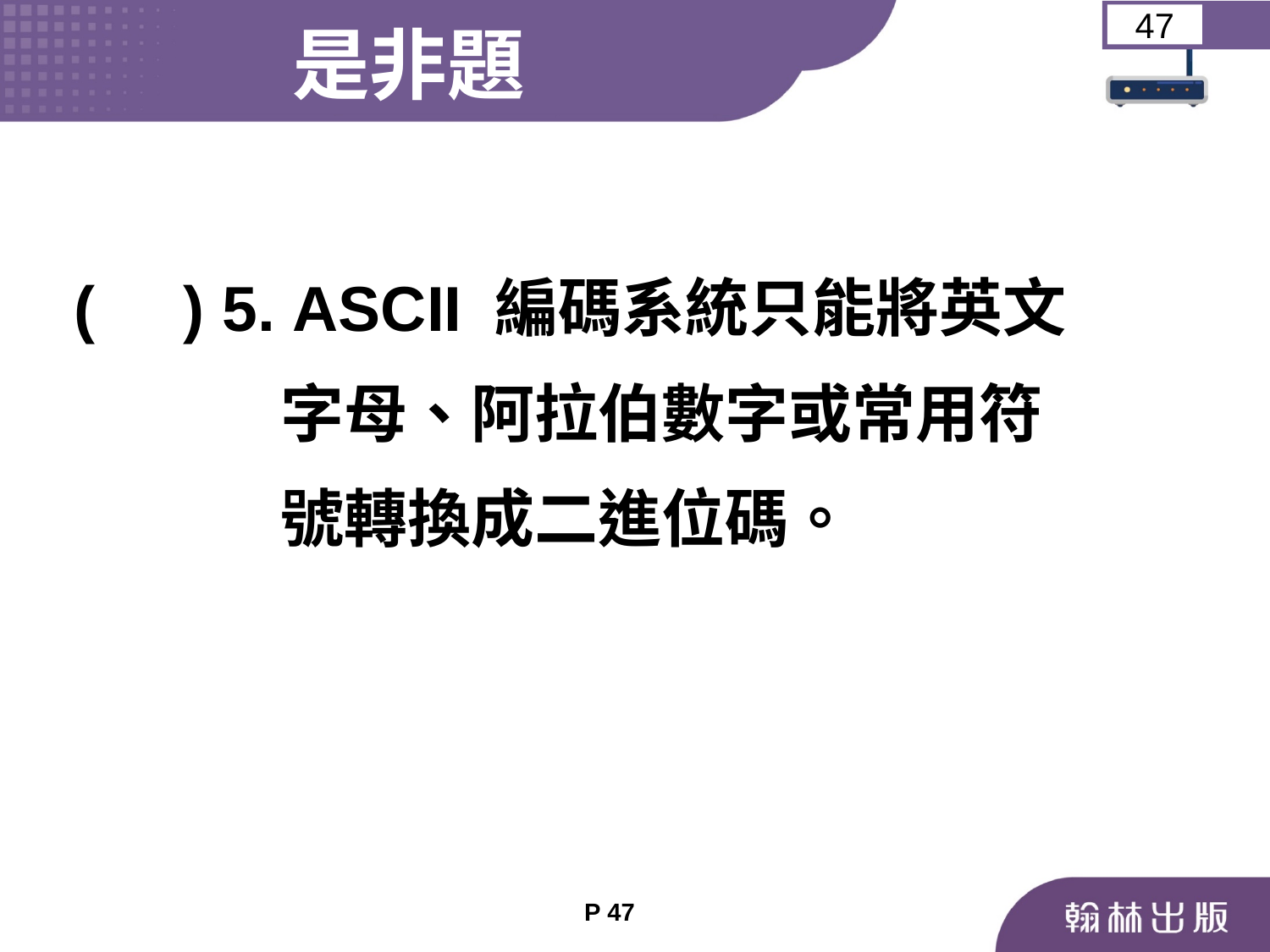

是非題

47
	(     ) 5. ASCII 編碼系統只能將英文
               字母、阿拉伯數字或常用符
               號轉換成二進位碼。
P 47